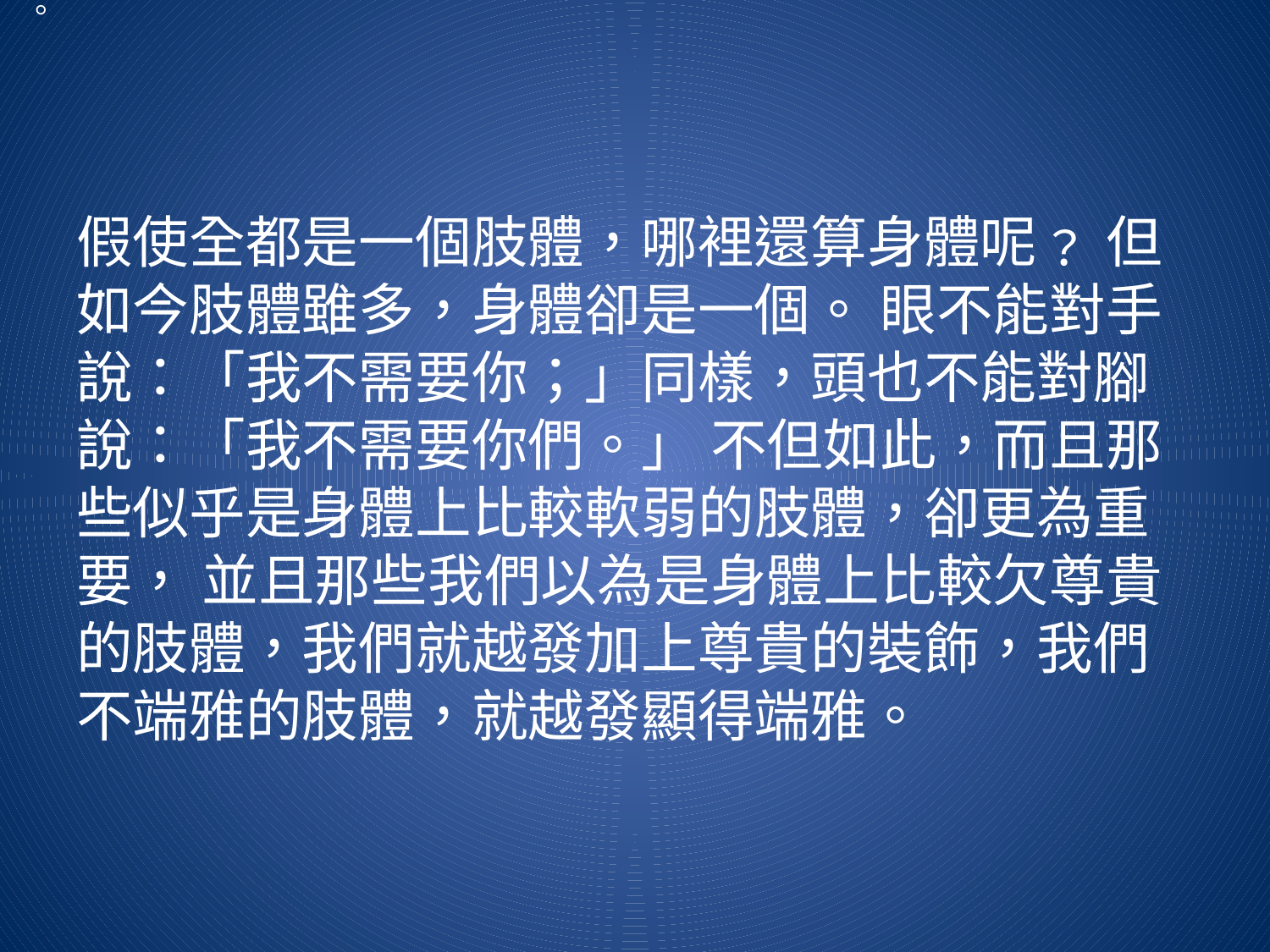

。
#

假使全都是一個肢體，哪裡還算身體呢﹖ 但如今肢體雖多，身體卻是一個。 眼不能對手說：「我不需要你；」同樣，頭也不能對腳說：「我不需要你們。」 不但如此，而且那些似乎是身體上比較軟弱的肢體，卻更為重要， 並且那些我們以為是身體上比較欠尊貴的肢體，我們就越發加上尊貴的裝飾，我們不端雅的肢體，就越發顯得端雅。